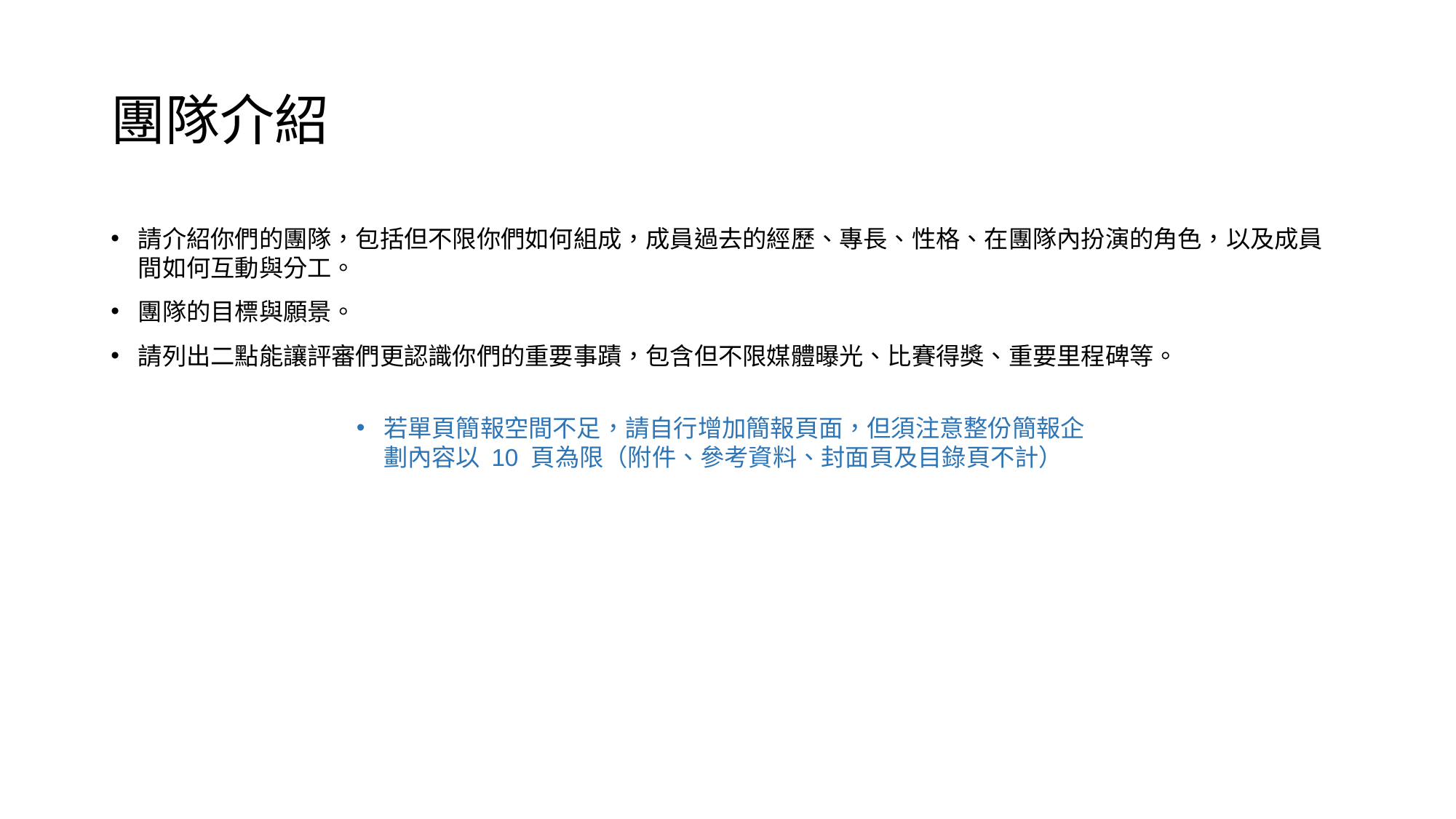

# 團隊介紹
請介紹你們的團隊，包括但不限你們如何組成，成員過去的經歷、專長、性格、在團隊內扮演的角色，以及成員間如何互動與分工。
團隊的目標與願景。
請列出二點能讓評審們更認識你們的重要事蹟，包含但不限媒體曝光、比賽得獎、重要里程碑等。

若單頁簡報空間不足，請自行增加簡報頁面，但須注意整份簡報企劃內容以 10 頁為限（附件、參考資料、封面頁及目錄頁不計）